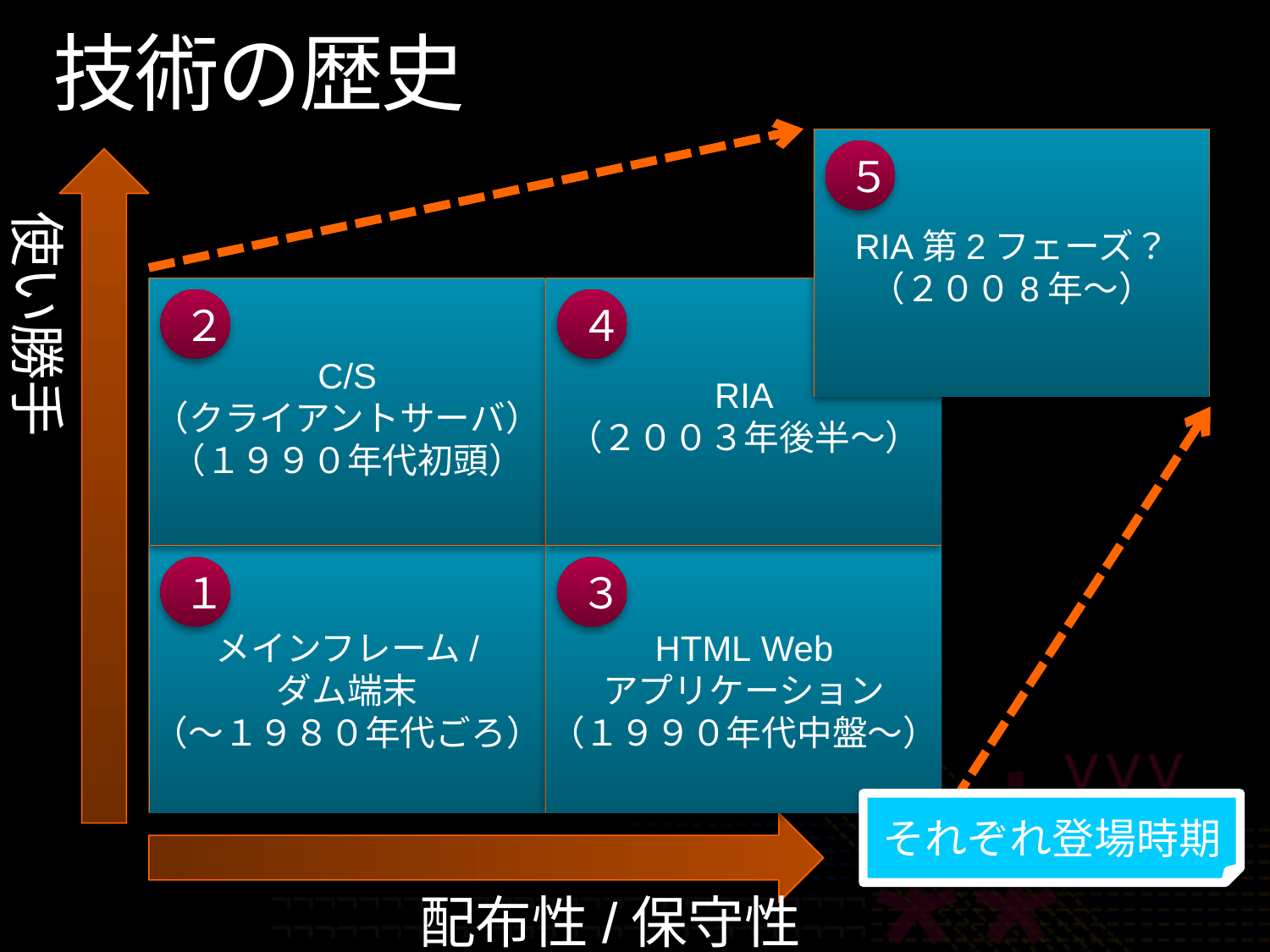

# 技術の歴史

５
RIA第2フェーズ？
（２００8年～）

使い勝手

２
C/S
（クライアントサーバ）
（１９９０年代初頭）

４
RIA
（２００３年後半～）

１
メインフレーム/
ダム端末
（～１９８０年代ごろ）

３
HTML Web
アプリケーション
（１９９０年代中盤～）
それぞれ登場時期
配布性/保守性